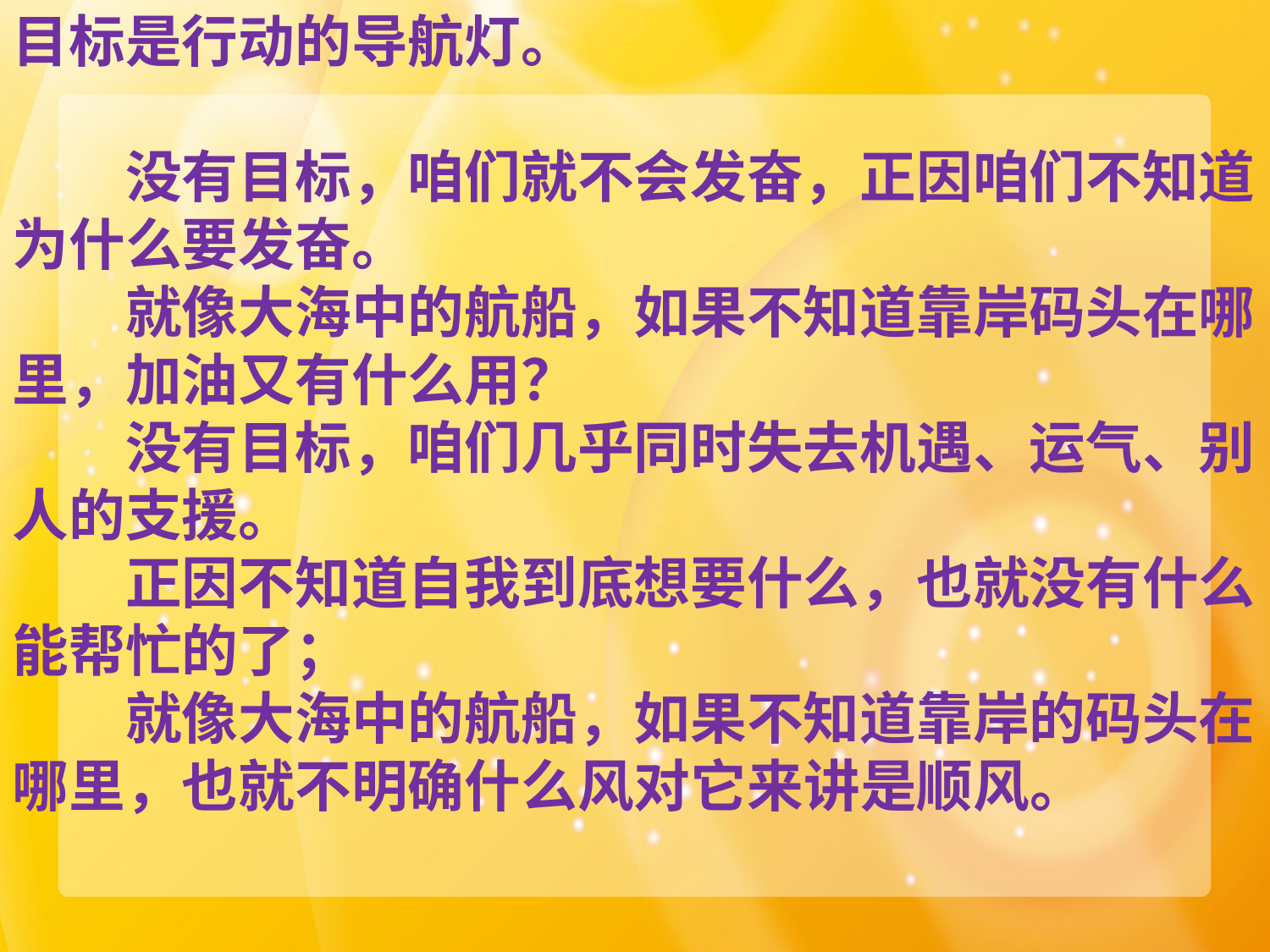

目标是行动的导航灯。

　　没有目标，咱们就不会发奋，正因咱们不知道为什么要发奋。
　　就像大海中的航船，如果不知道靠岸码头在哪里，加油又有什么用？
　　没有目标，咱们几乎同时失去机遇、运气、别人的支援。
　　正因不知道自我到底想要什么，也就没有什么能帮忙的了；
　　就像大海中的航船，如果不知道靠岸的码头在哪里，也就不明确什么风对它来讲是顺风。